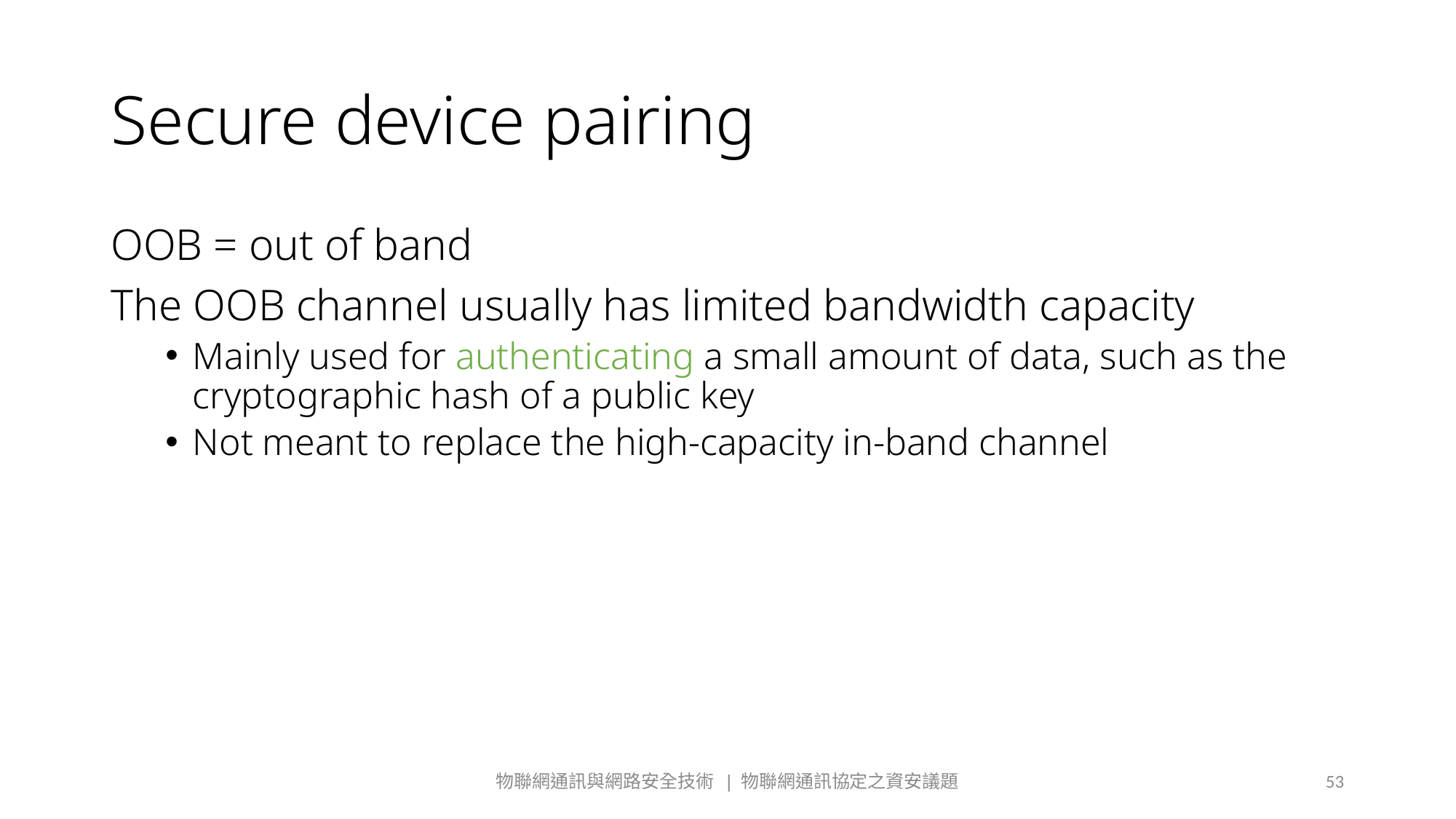

# Secure device pairing
OOB = out of band
The OOB channel usually has limited bandwidth capacity
Mainly used for authenticating a small amount of data, such as the cryptographic hash of a public key
Not meant to replace the high-capacity in-band channel

物聯網通訊與網路安全技術  | 物聯網通訊協定之資安議題
53